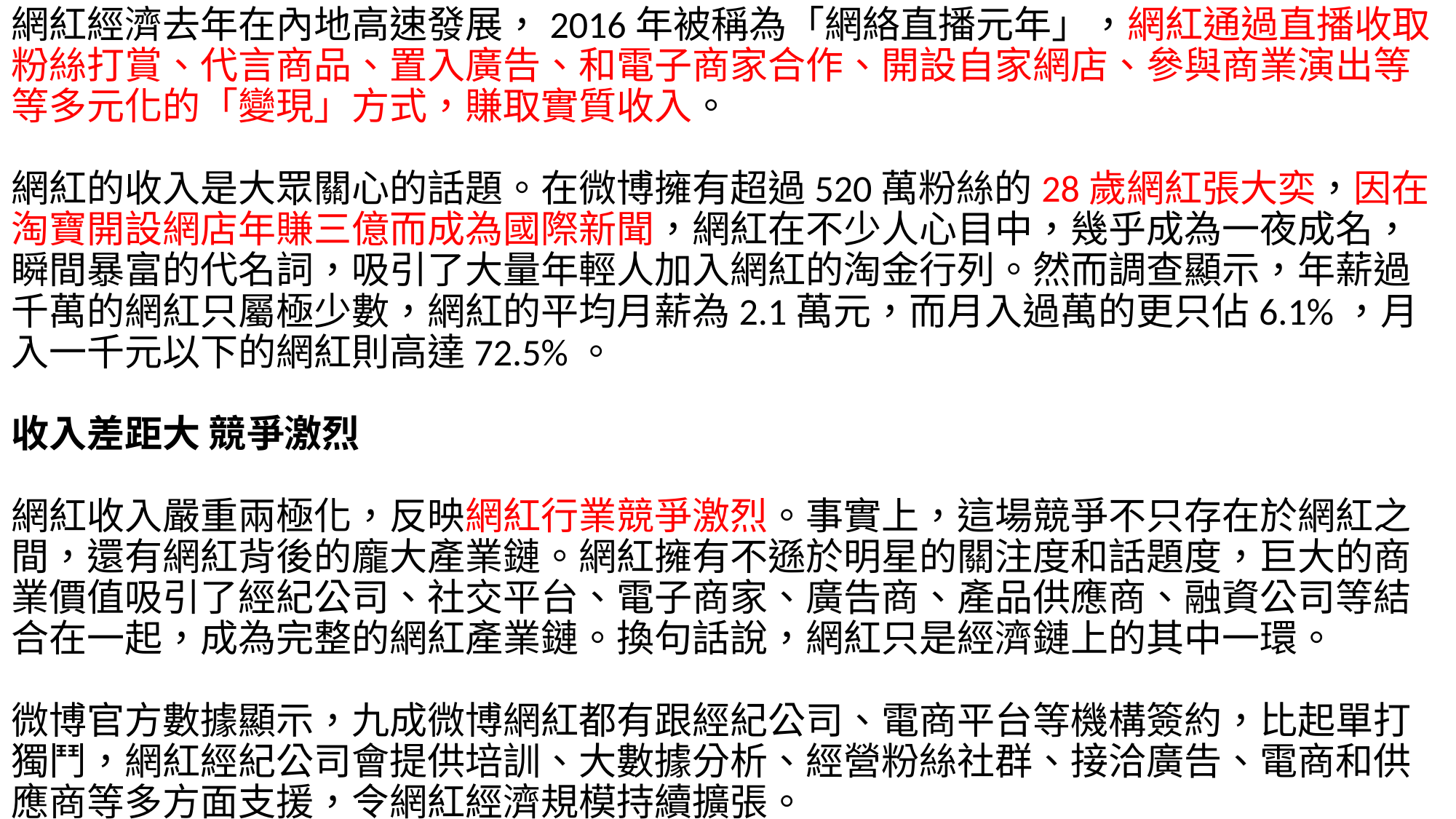

網紅經濟去年在內地高速發展，2016年被稱為「網絡直播元年」，網紅通過直播收取粉絲打賞、代言商品、置入廣告、和電子商家合作、開設自家網店、參與商業演出等等多元化的「變現」方式，賺取實質收入。
網紅的收入是大眾關心的話題。在微博擁有超過520萬粉絲的28歲網紅張大奕，因在淘寶開設網店年賺三億而成為國際新聞，網紅在不少人心目中，幾乎成為一夜成名，瞬間暴富的代名詞，吸引了大量年輕人加入網紅的淘金行列。然而調查顯示，年薪過千萬的網紅只屬極少數，網紅的平均月薪為2.1萬元，而月入過萬的更只佔6.1%，月入一千元以下的網紅則高達72.5%。
收入差距大 競爭激烈
網紅收入嚴重兩極化，反映網紅行業競爭激烈。事實上，這場競爭不只存在於網紅之間，還有網紅背後的龐大產業鏈。網紅擁有不遜於明星的關注度和話題度，巨大的商業價值吸引了經紀公司、社交平台、電子商家、廣告商、產品供應商、融資公司等結合在一起，成為完整的網紅產業鏈。換句話說，網紅只是經濟鏈上的其中一環。
微博官方數據顯示，九成微博網紅都有跟經紀公司、電商平台等機構簽約，比起單打獨鬥，網紅經紀公司會提供培訓、大數據分析、經營粉絲社群、接洽廣告、電商和供應商等多方面支援，令網紅經濟規模持續擴張。